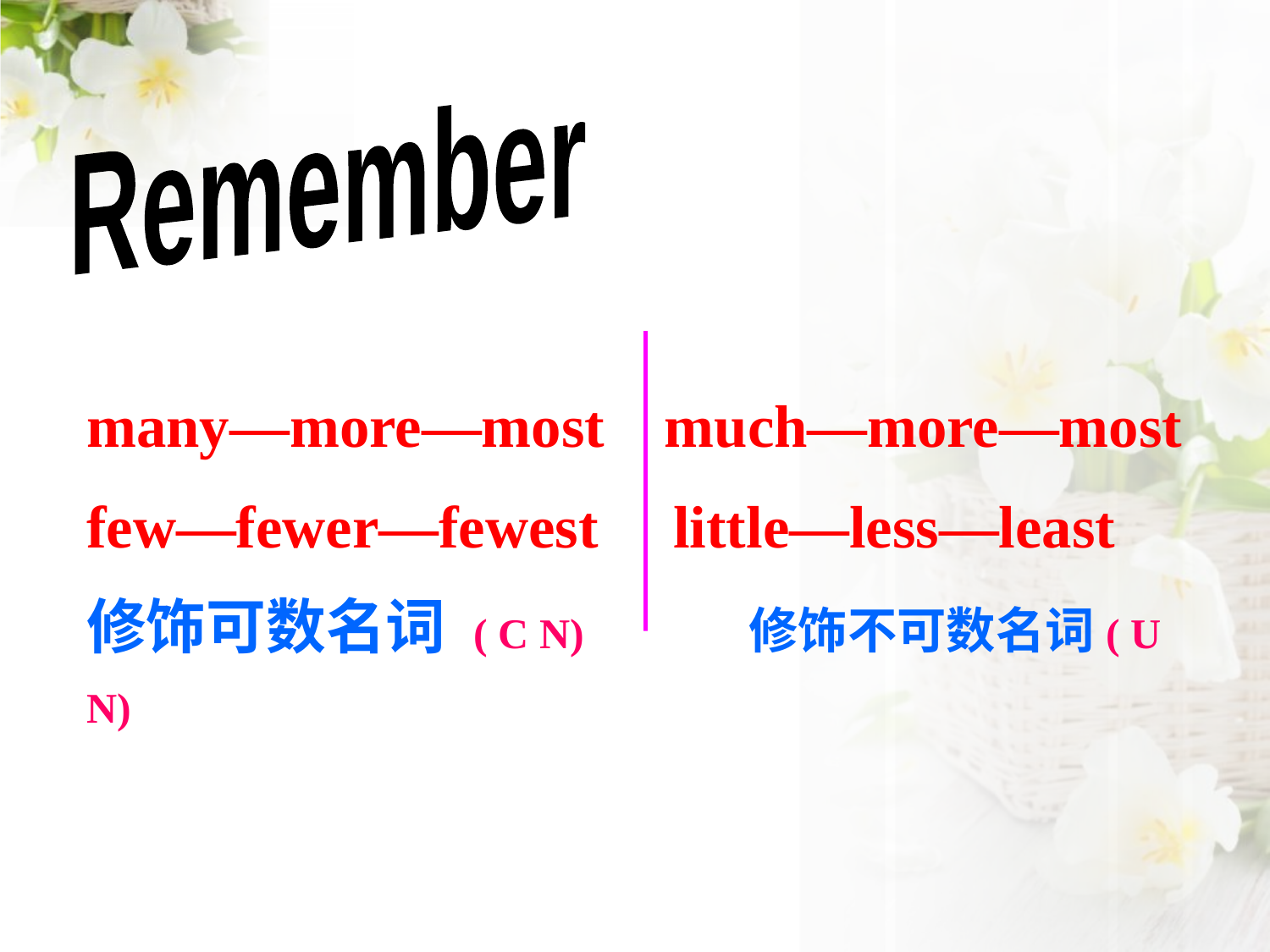

Remember

many—more—most    much—more—most
few—fewer—fewest     little—less—least
修饰可数名词 ( C N)          修饰不可数名词( U N)